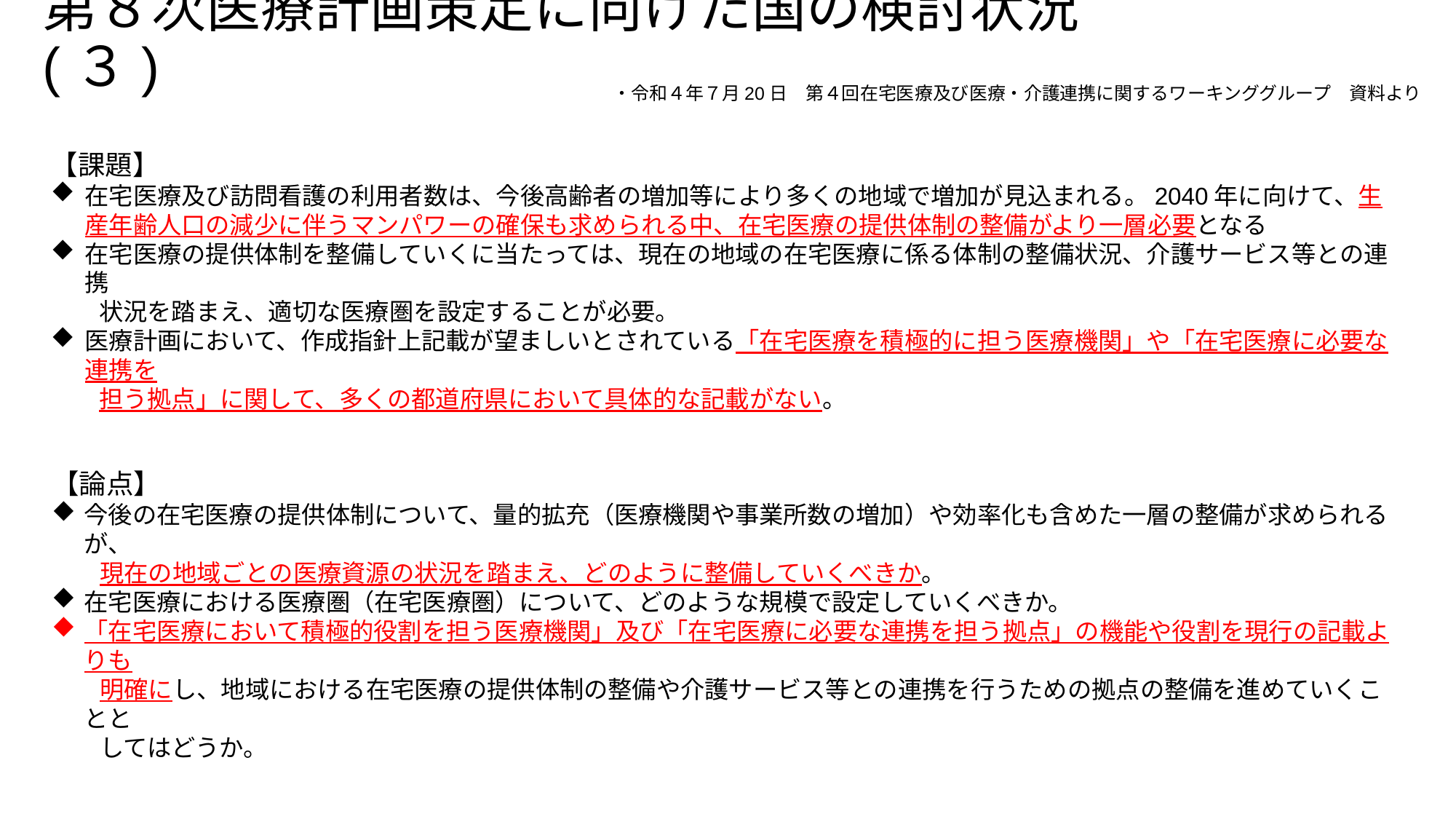

第８次医療計画策定に向けた国の検討状況(３)
・令和４年７月20日　第４回在宅医療及び医療・介護連携に関するワーキンググループ　資料より
【課題】
在宅医療及び訪問看護の利用者数は、今後高齢者の増加等により多くの地域で増加が見込まれる。2040年に向けて、生産年齢人口の減少に伴うマンパワーの確保も求められる中、在宅医療の提供体制の整備がより一層必要となる
在宅医療の提供体制を整備していくに当たっては、現在の地域の在宅医療に係る体制の整備状況、介護サービス等との連携
　　状況を踏まえ、適切な医療圏を設定することが必要。
医療計画において、作成指針上記載が望ましいとされている「在宅医療を積極的に担う医療機関」や「在宅医療に必要な連携を
　　担う拠点」に関して、多くの都道府県において具体的な記載がない。

【論点】
今後の在宅医療の提供体制について、量的拡充（医療機関や事業所数の増加）や効率化も含めた一層の整備が求められるが、
　　現在の地域ごとの医療資源の状況を踏まえ、どのように整備していくべきか。
在宅医療における医療圏（在宅医療圏）について、どのような規模で設定していくべきか。
「在宅医療において積極的役割を担う医療機関」及び「在宅医療に必要な連携を担う拠点」の機能や役割を現行の記載よりも
　　明確にし、地域における在宅医療の提供体制の整備や介護サービス等との連携を行うための拠点の整備を進めていくことと
　　してはどうか。